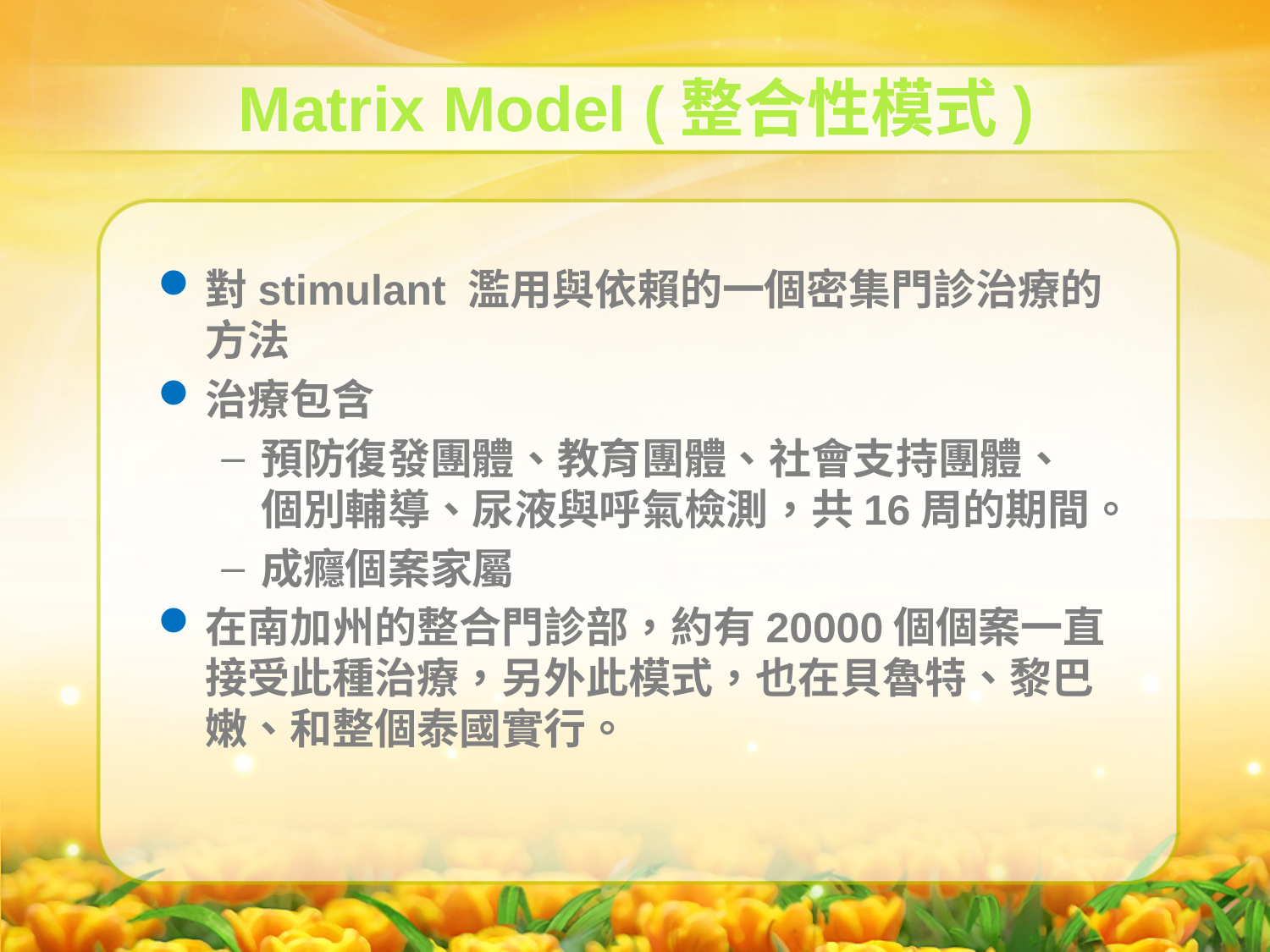

Matrix Model (整合性模式)
對stimulant 濫用與依賴的一個密集門診治療的方法
治療包含
預防復發團體、教育團體、社會支持團體、 個別輔導、尿液與呼氣檢測，共16周的期間。
成癮個案家屬
在南加州的整合門診部，約有20000個個案一直接受此種治療，另外此模式，也在貝魯特、黎巴嫩、和整個泰國實行。